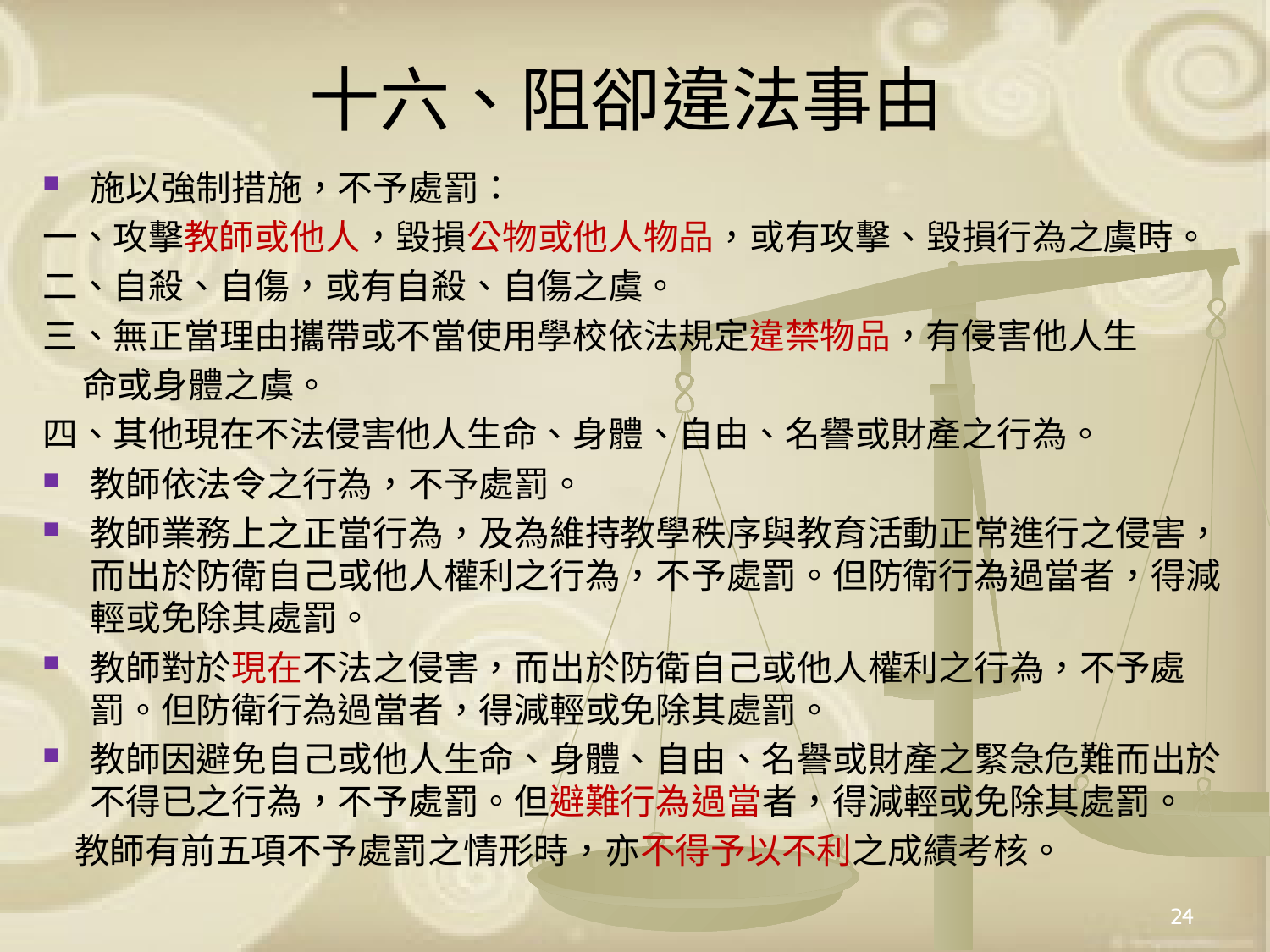

# 十六、阻卻違法事由
施以強制措施，不予處罰：
一、攻擊教師或他人，毀損公物或他人物品，或有攻擊、毀損行為之虞時。
二、自殺、自傷，或有自殺、自傷之虞。
三、無正當理由攜帶或不當使用學校依法規定違禁物品，有侵害他人生
    命或身體之虞。
四、其他現在不法侵害他人生命、身體、自由、名譽或財產之行為。
教師依法令之行為，不予處罰。
教師業務上之正當行為，及為維持教學秩序與教育活動正常進行之侵害，而出於防衛自己或他人權利之行為，不予處罰。但防衛行為過當者，得減輕或免除其處罰。
教師對於現在不法之侵害，而出於防衛自己或他人權利之行為，不予處罰。但防衛行為過當者，得減輕或免除其處罰。
教師因避免自己或他人生命、身體、自由、名譽或財產之緊急危難而出於不得已之行為，不予處罰。但避難行為過當者，得減輕或免除其處罰。
   教師有前五項不予處罰之情形時，亦不得予以不利之成績考核。
24